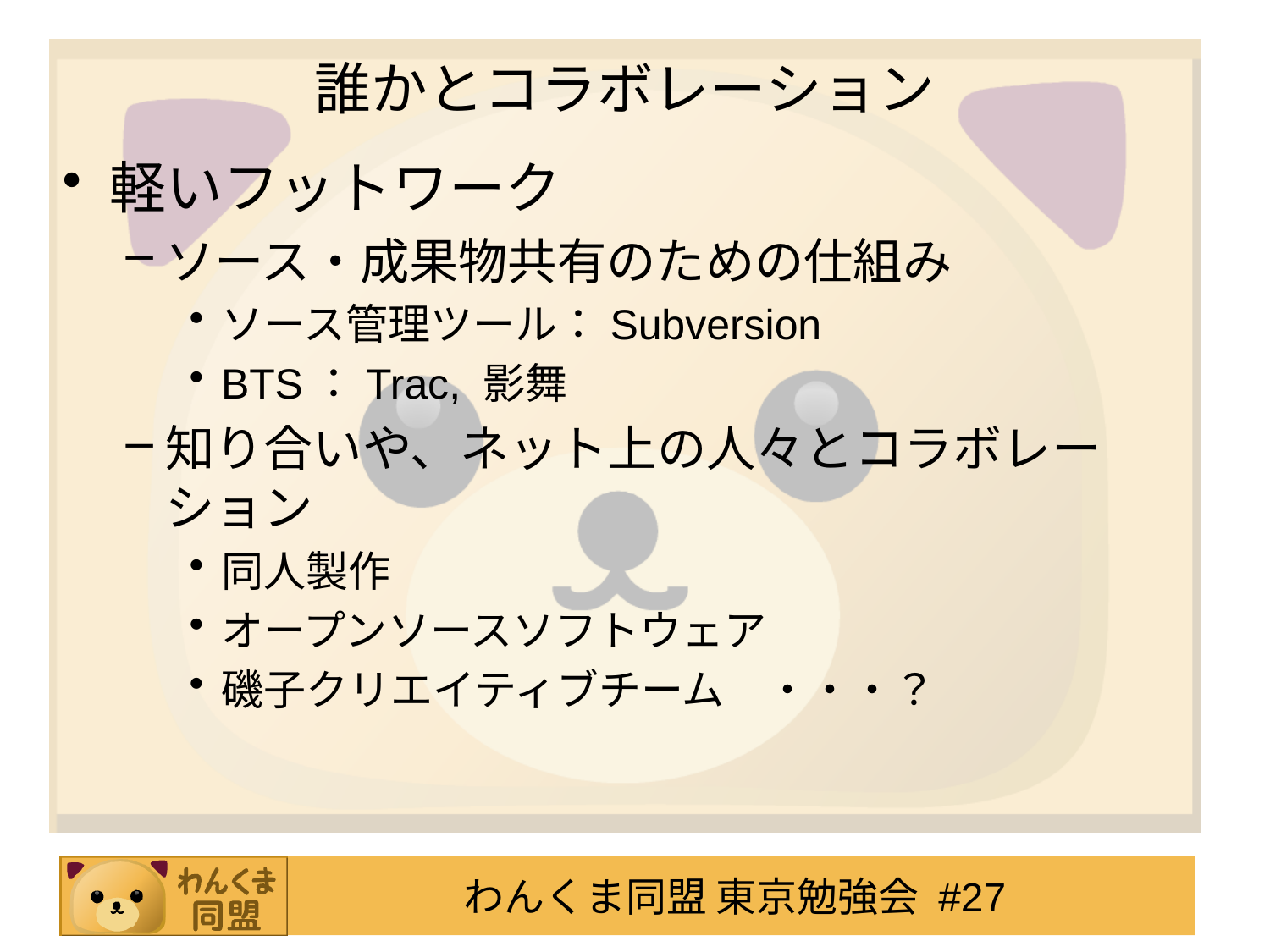

# 誰かとコラボレーション
軽いフットワーク
ソース・成果物共有のための仕組み
ソース管理ツール：Subversion
BTS：Trac, 影舞
知り合いや、ネット上の人々とコラボレーション
同人製作
オープンソースソフトウェア
磯子クリエイティブチーム　・・・？